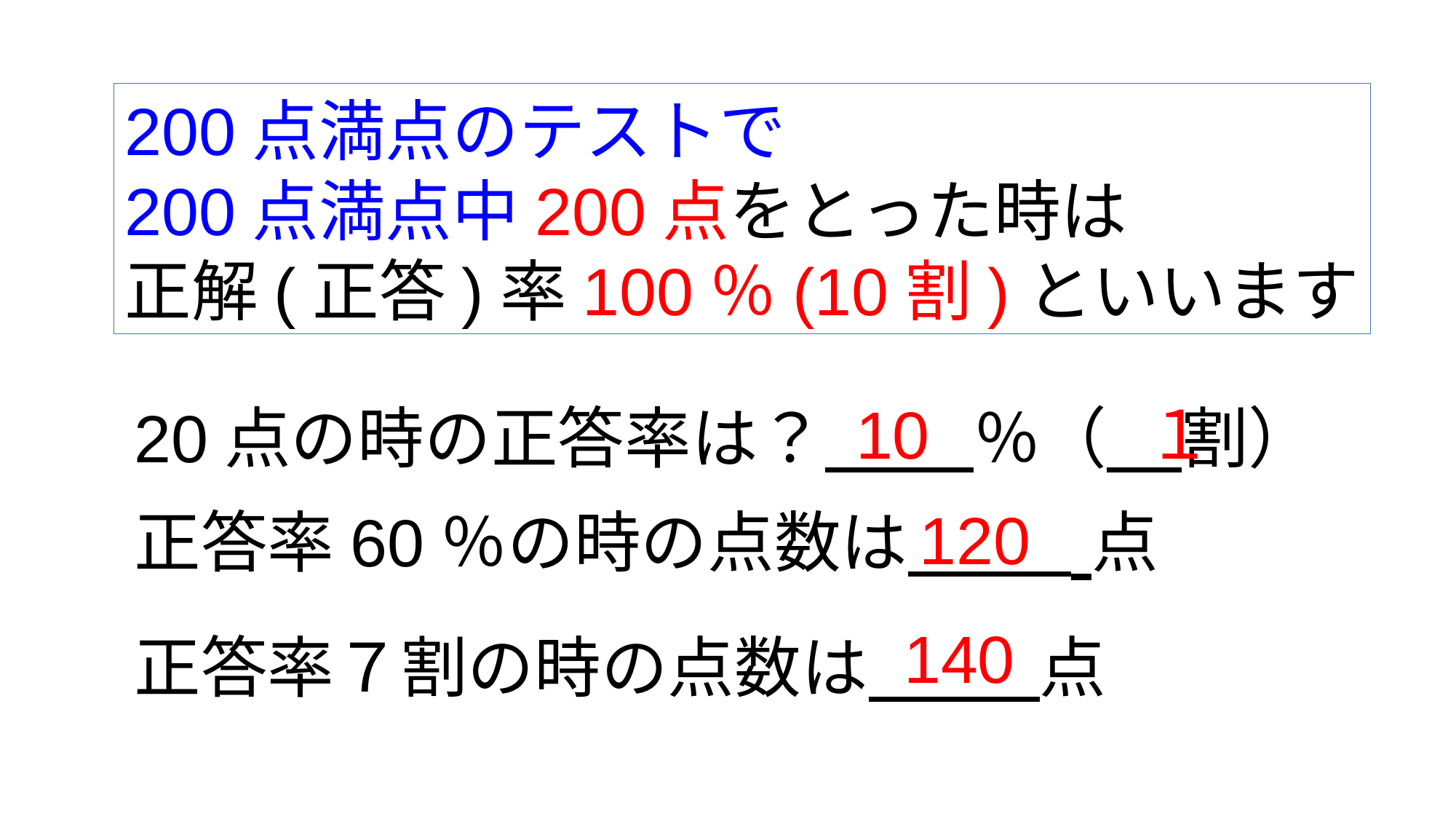

200点満点のテストで
200点満点中200点をとった時は
正解(正答)率100％(10割)といいます
10
１
20点の時の正答率は？　　 ％（     割）
正答率60％の時の点数は　  　 点
正答率７割の時の点数は　       点
120
140